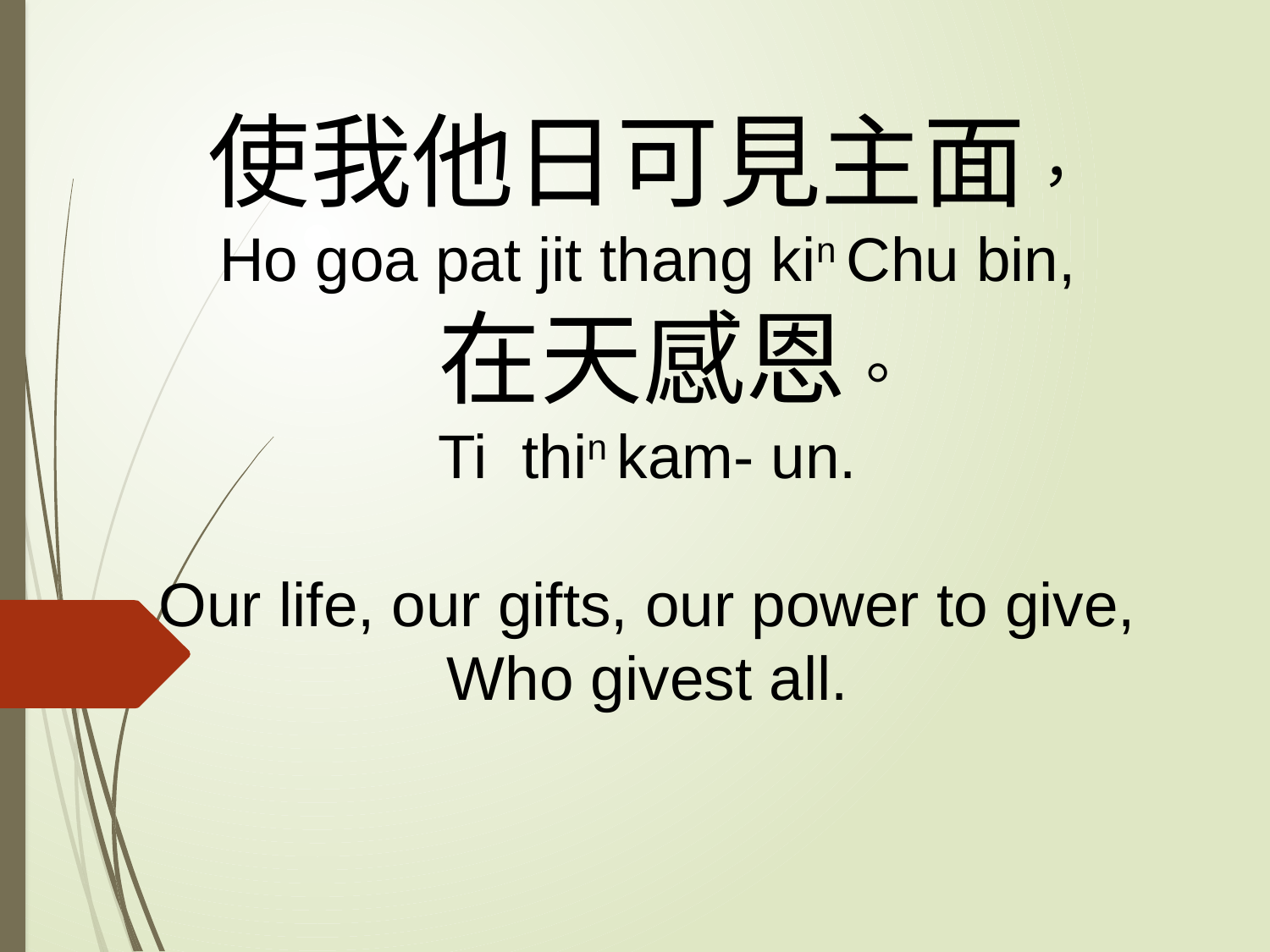

# 使我他日可見主面， Ho goa pat jit thang kin Chu bin, 在天感恩。 Ti  thin kam- un. Our life, our gifts, our power to give, Who givest all.